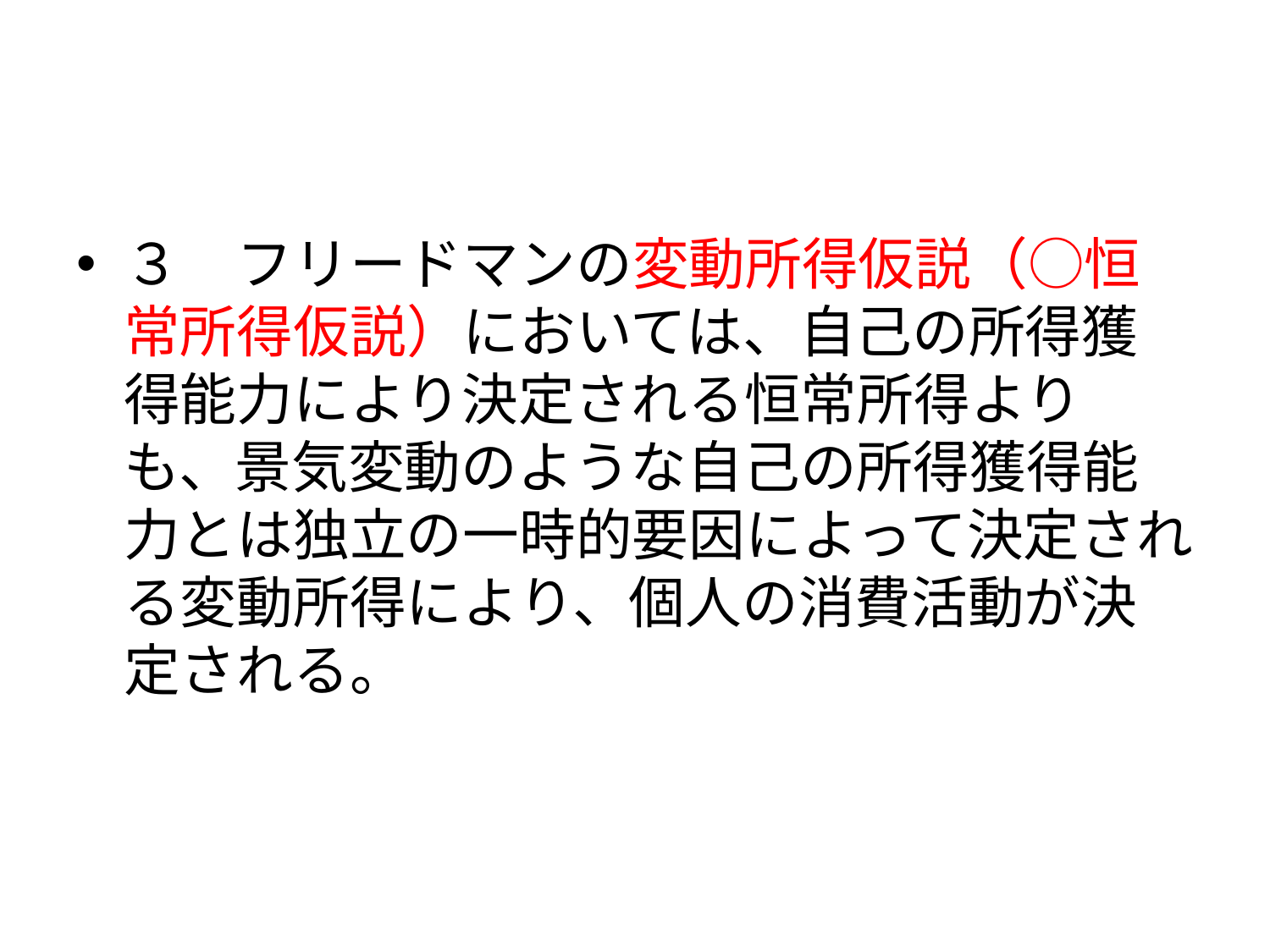

#
３　フリードマンの変動所得仮説（○恒常所得仮説）においては、自己の所得獲得能力により決定される恒常所得よりも、景気変動のような自己の所得獲得能力とは独立の一時的要因によって決定される変動所得により、個人の消費活動が決定される。